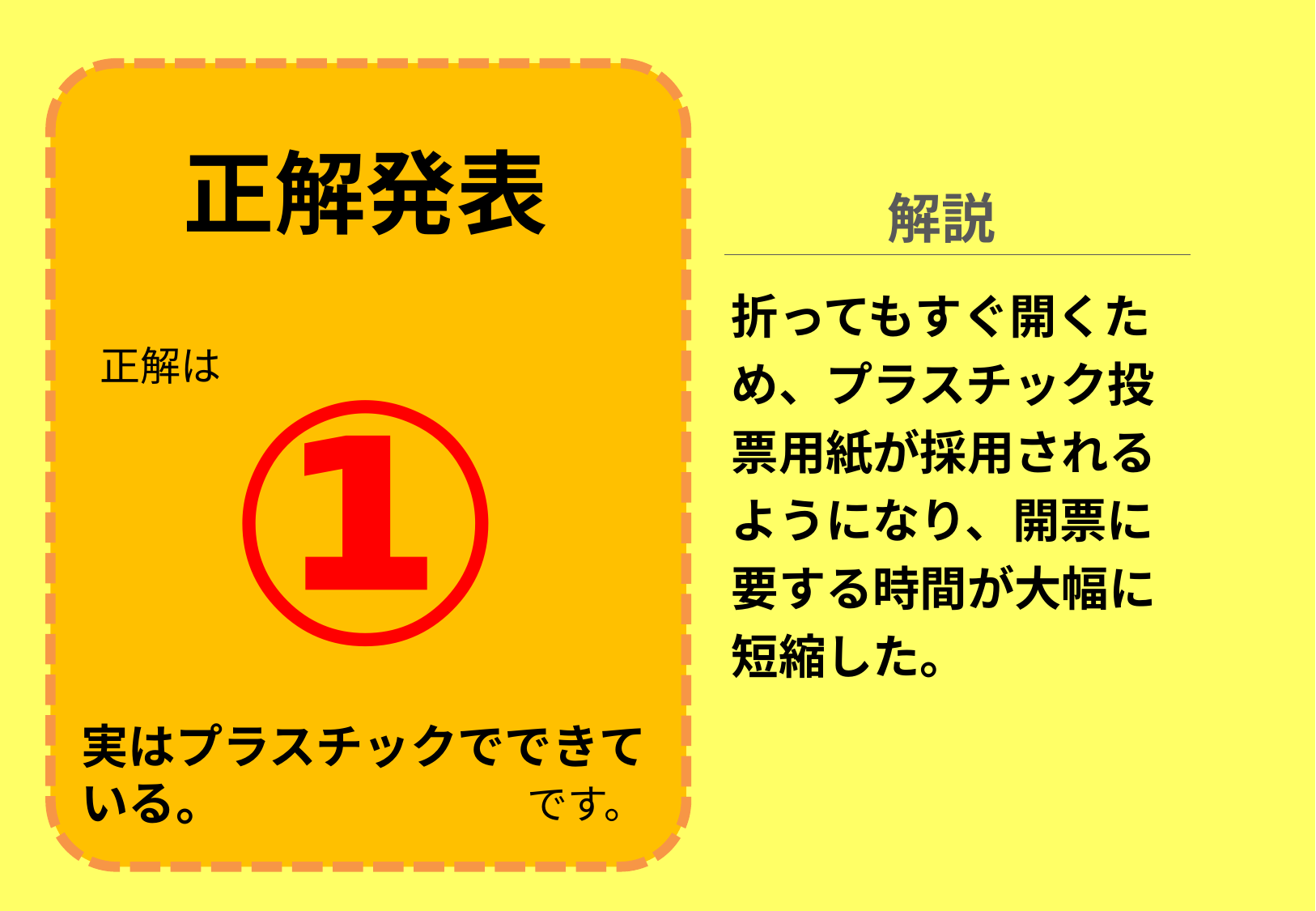

正解発表
解説
折ってもすぐ開くため、プラスチック投票用紙が採用されるようになり、開票に要する時間が大幅に短縮した。
①
正解は
実はプラスチックでできている。
です。